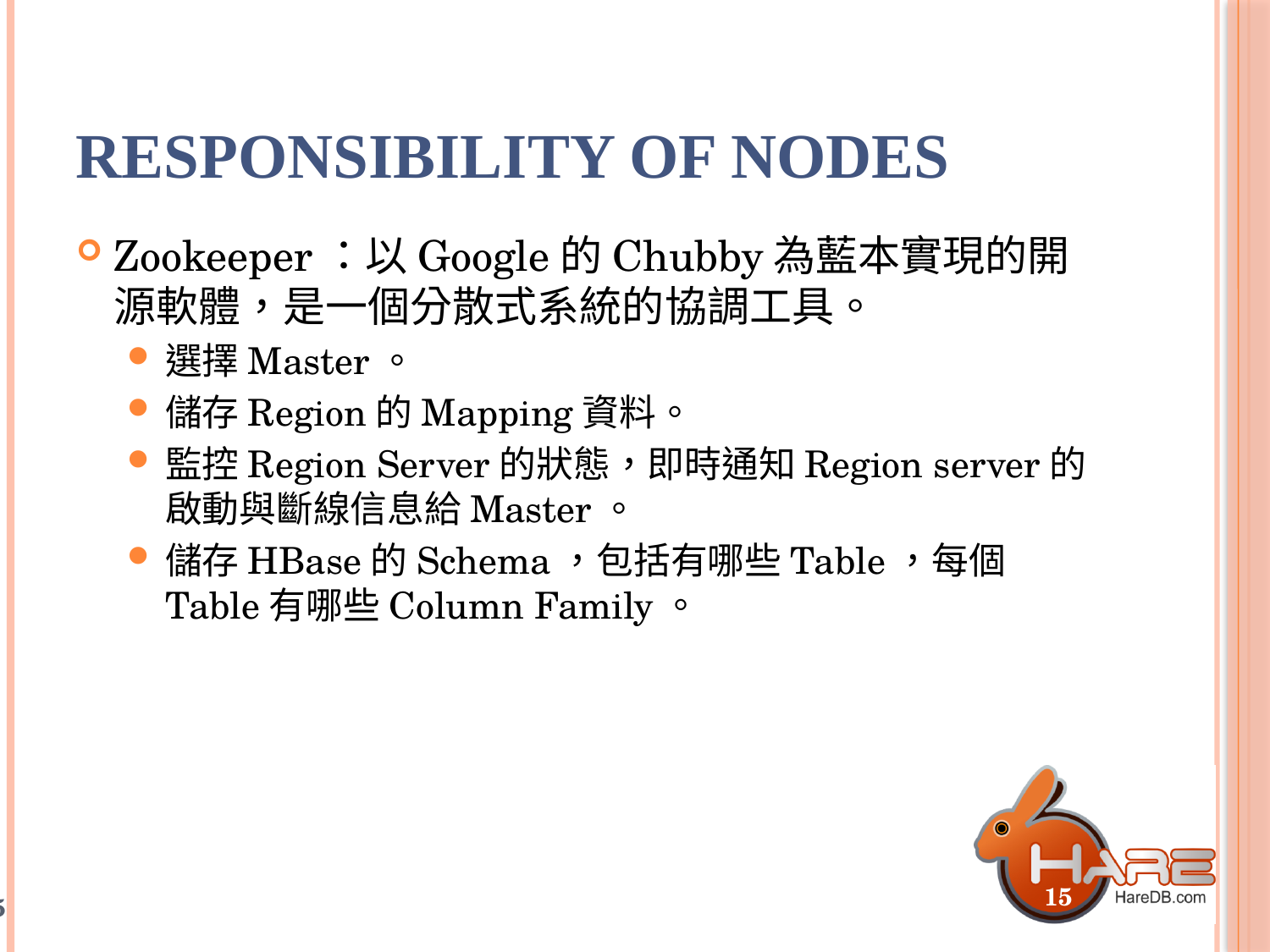

# Responsibility of Nodes
Zookeeper：以Google的Chubby為藍本實現的開源軟體，是一個分散式系統的協調工具。
選擇Master。
儲存Region的Mapping資料。
監控Region Server的狀態，即時通知Region server的啟動與斷線信息給Master。
儲存HBase的Schema，包括有哪些Table，每個Table有哪些Column Family。
15